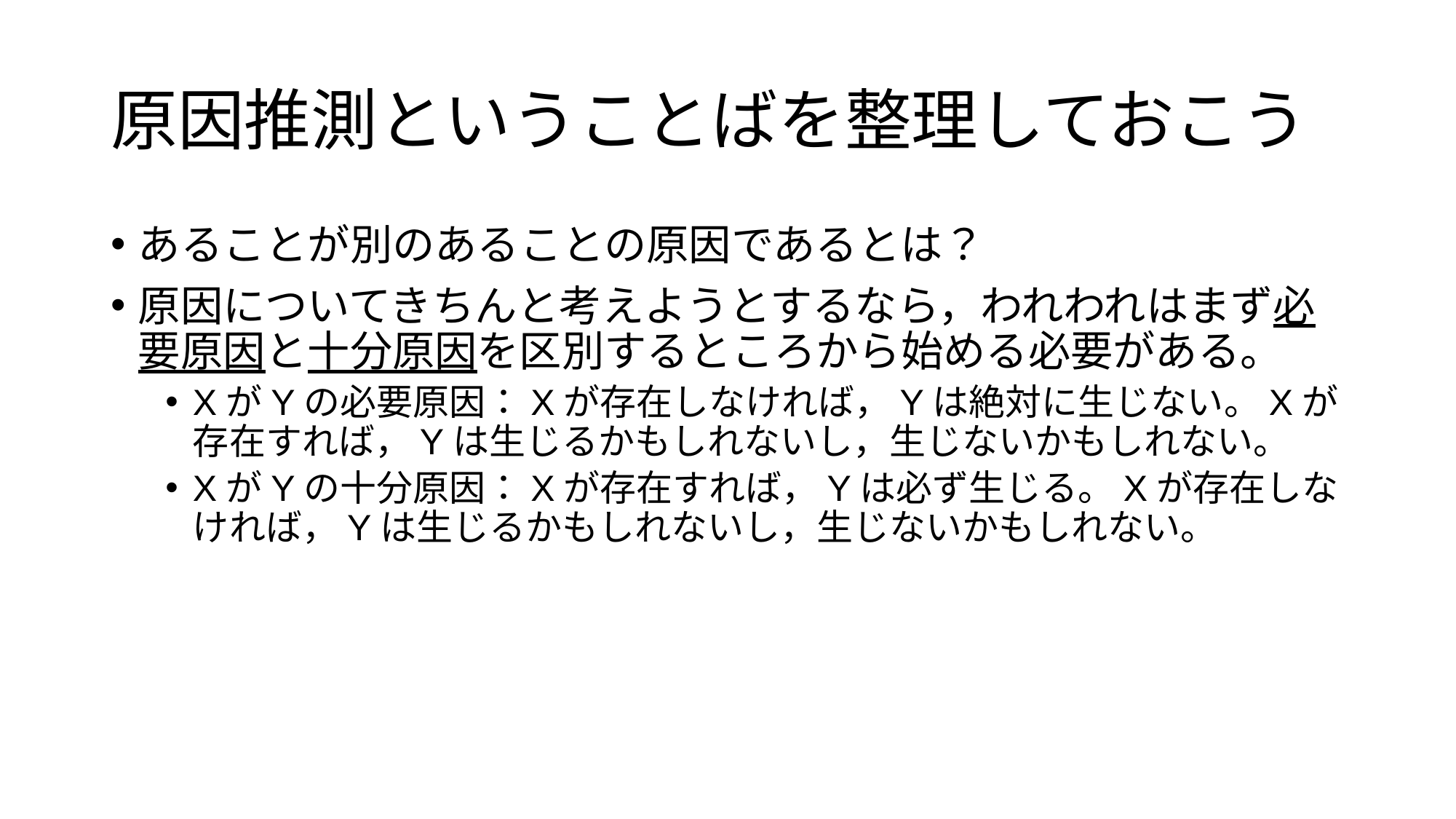

# 原因推測ということばを整理しておこう
あることが別のあることの原因であるとは？
原因についてきちんと考えようとするなら，われわれはまず必要原因と十分原因を区別するところから始める必要がある。
XがYの必要原因：Xが存在しなければ，Yは絶対に生じない。Xが存在すれば，Yは生じるかもしれないし，生じないかもしれない。
XがYの十分原因：Xが存在すれば，Yは必ず生じる。Xが存在しなければ，Yは生じるかもしれないし，生じないかもしれない。